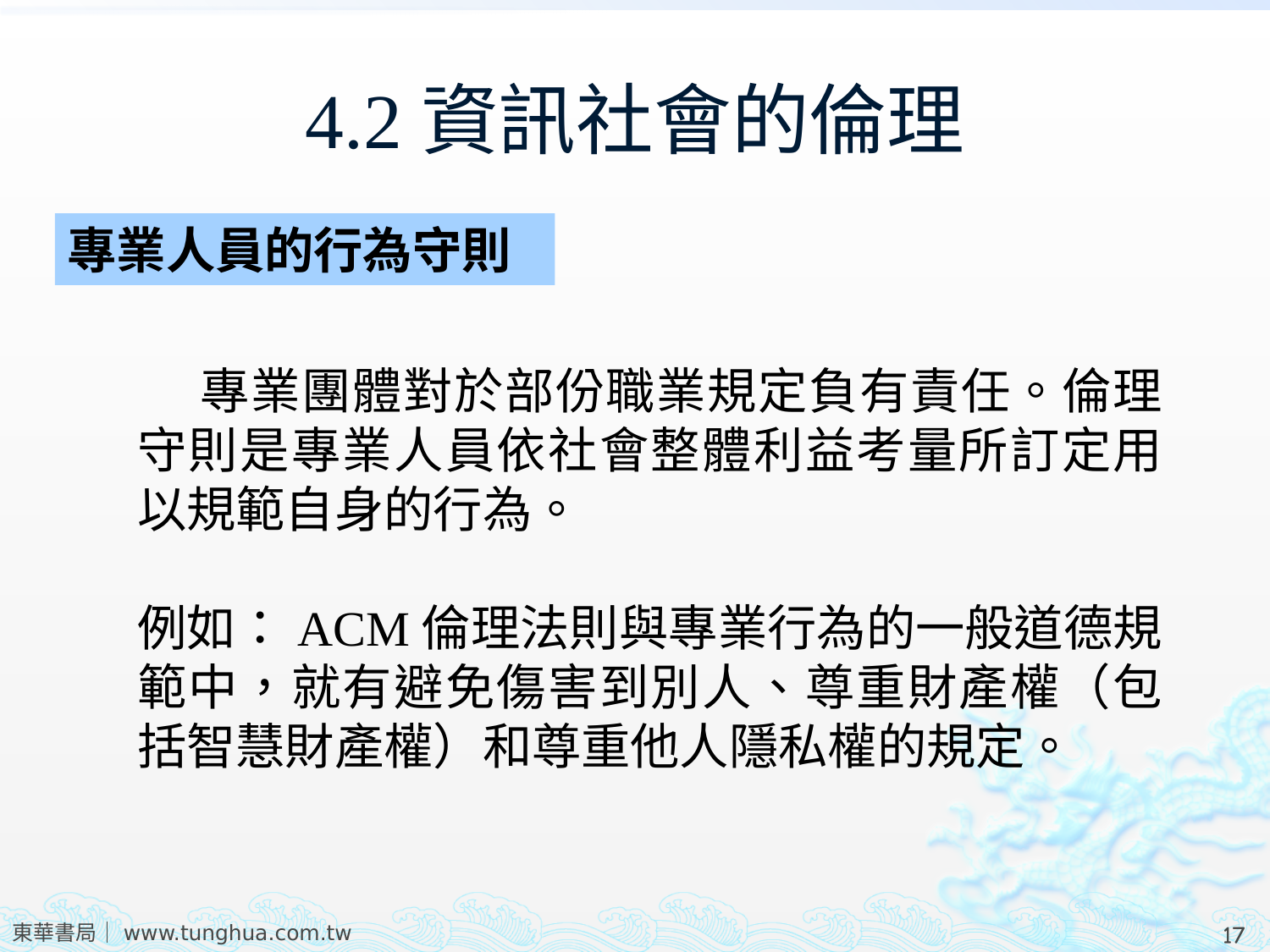

# 4.2資訊社會的倫理
專業人員的行為守則

    專業團體對於部份職業規定負有責任。倫理守則是專業人員依社會整體利益考量所訂定用以規範自身的行為。

例如：ACM倫理法則與專業行為的一般道德規範中，就有避免傷害到別人、尊重財產權（包括智慧財產權）和尊重他人隱私權的規定。